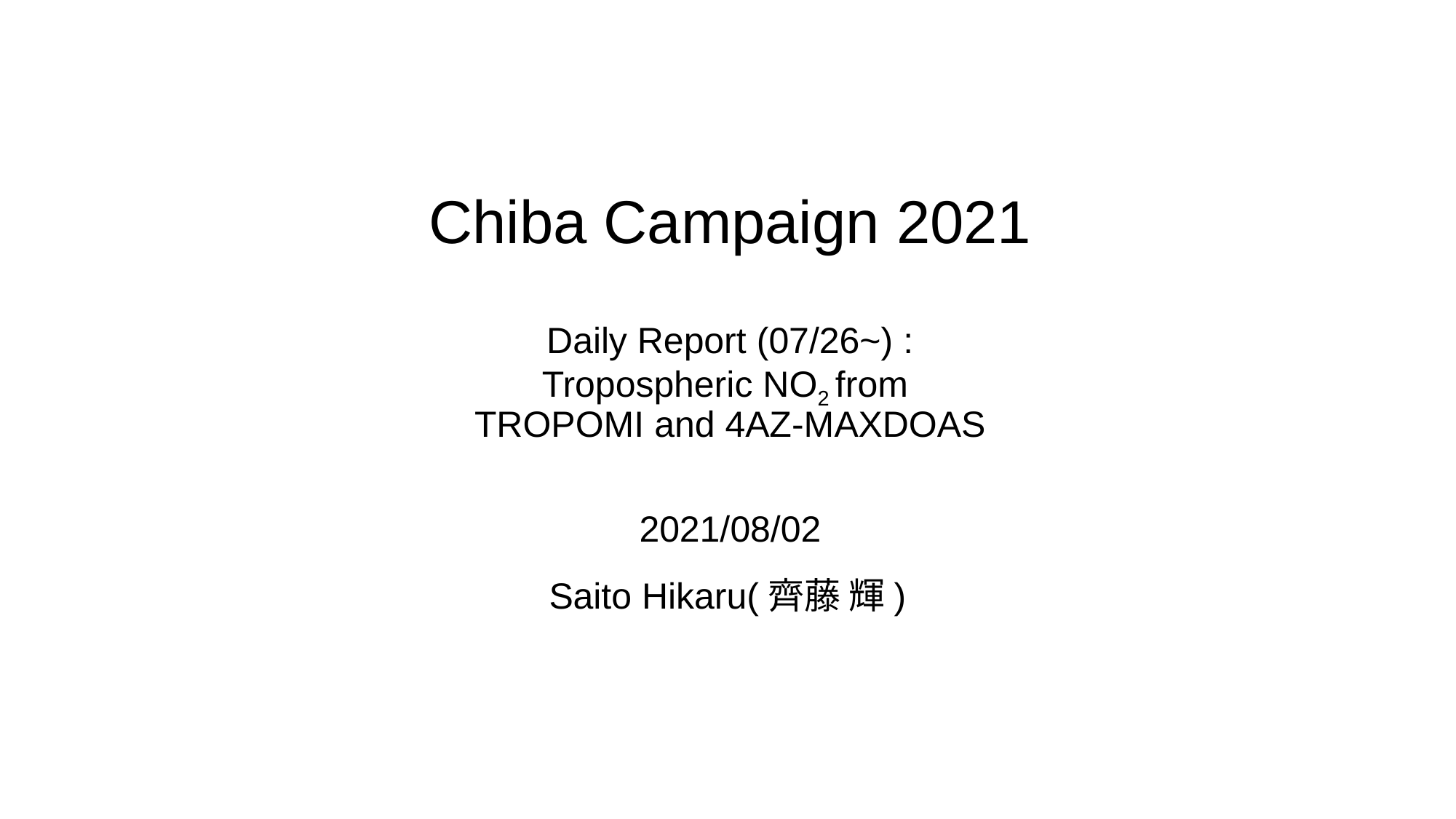

# Chiba Campaign 2021 Daily Report (07/26~) : Tropospheric NO2 from TROPOMI and 4AZ-MAXDOAS 2021/08/02
Saito Hikaru(齊藤 輝)